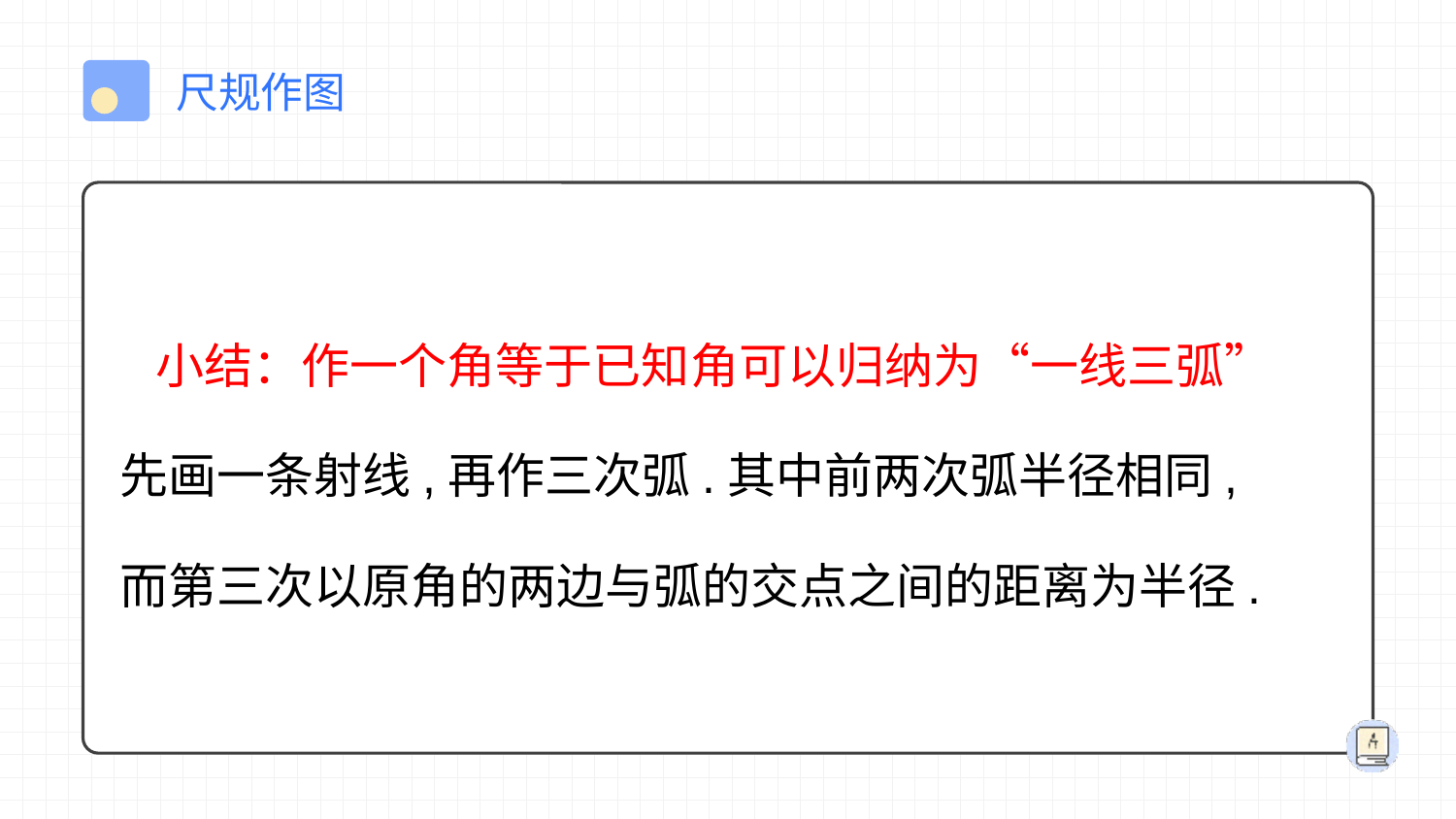

尺规作图
 小结：作一个角等于已知角可以归纳为“一线三弧”
先画一条射线,再作三次弧.其中前两次弧半径相同,而第三次以原角的两边与弧的交点之间的距离为半径.